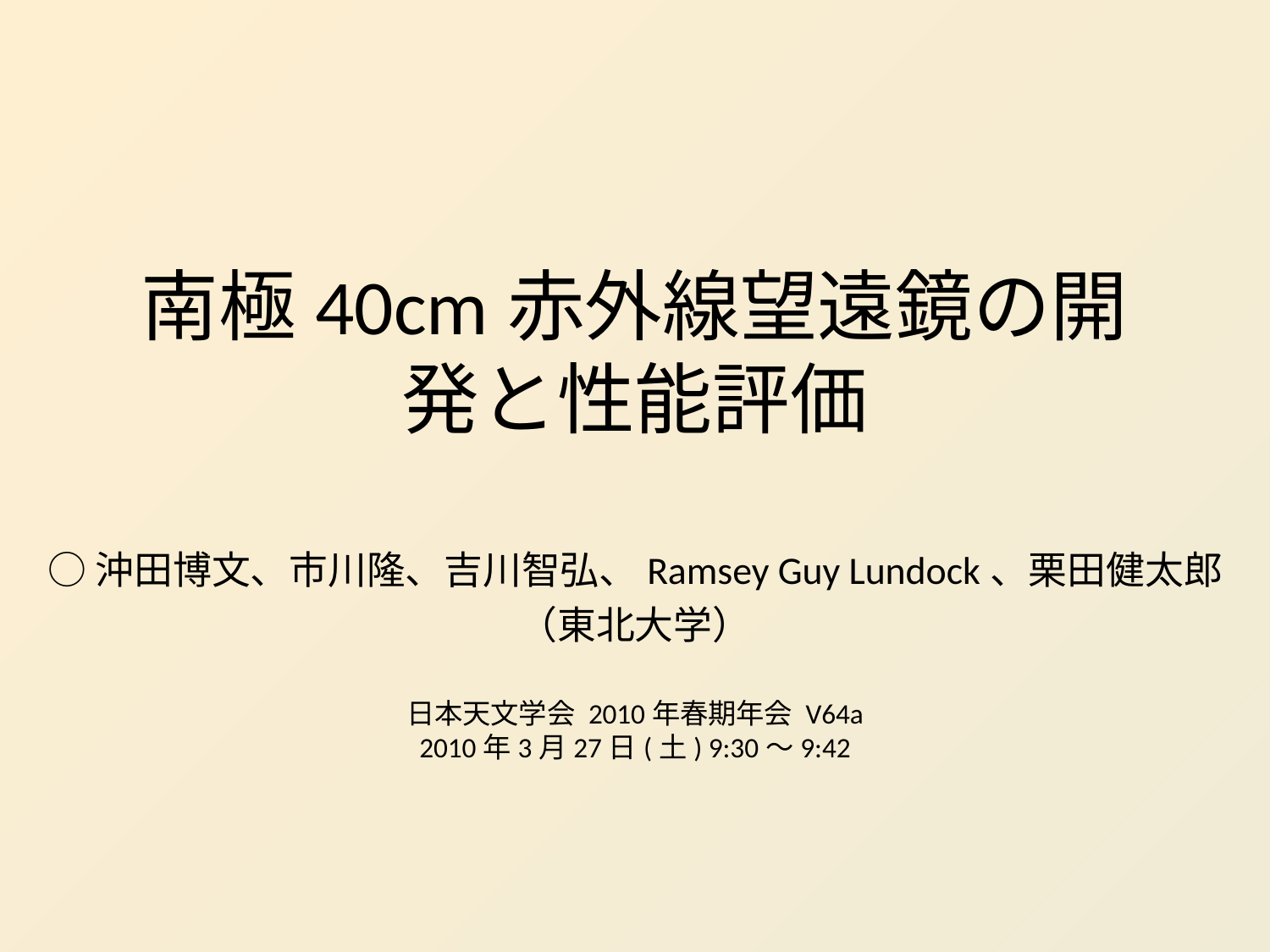

# 南極40cm赤外線望遠鏡の開発と性能評価
○沖田博文、市川隆、吉川智弘、Ramsey Guy Lundock、栗田健太郎
（東北大学）

日本天文学会 2010年春期年会 V64a
2010年3月27日(土) 9:30～9:42